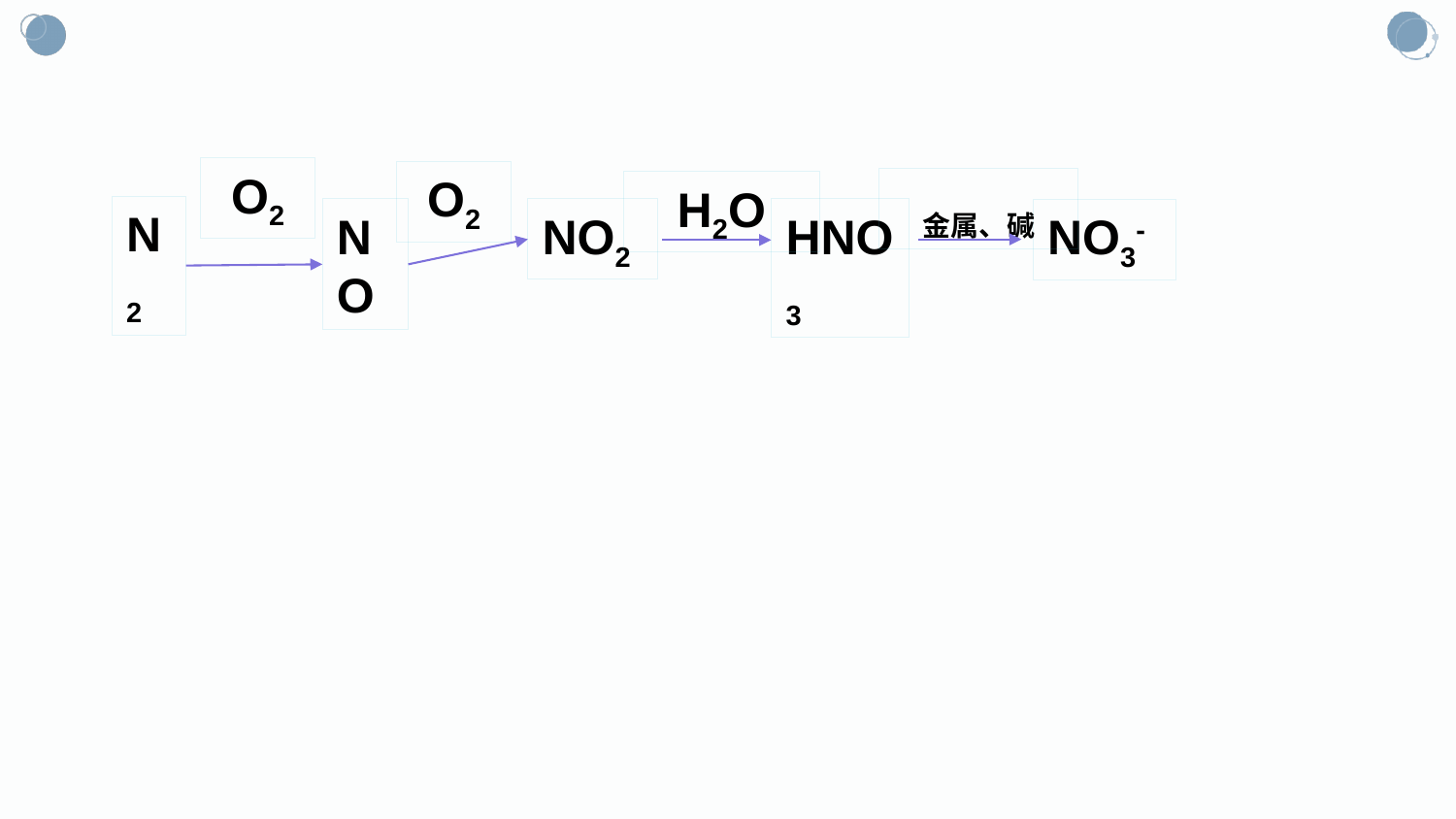

O2
O2
金属、碱
H2O
N2
NO
NO2
HNO3
NO3-